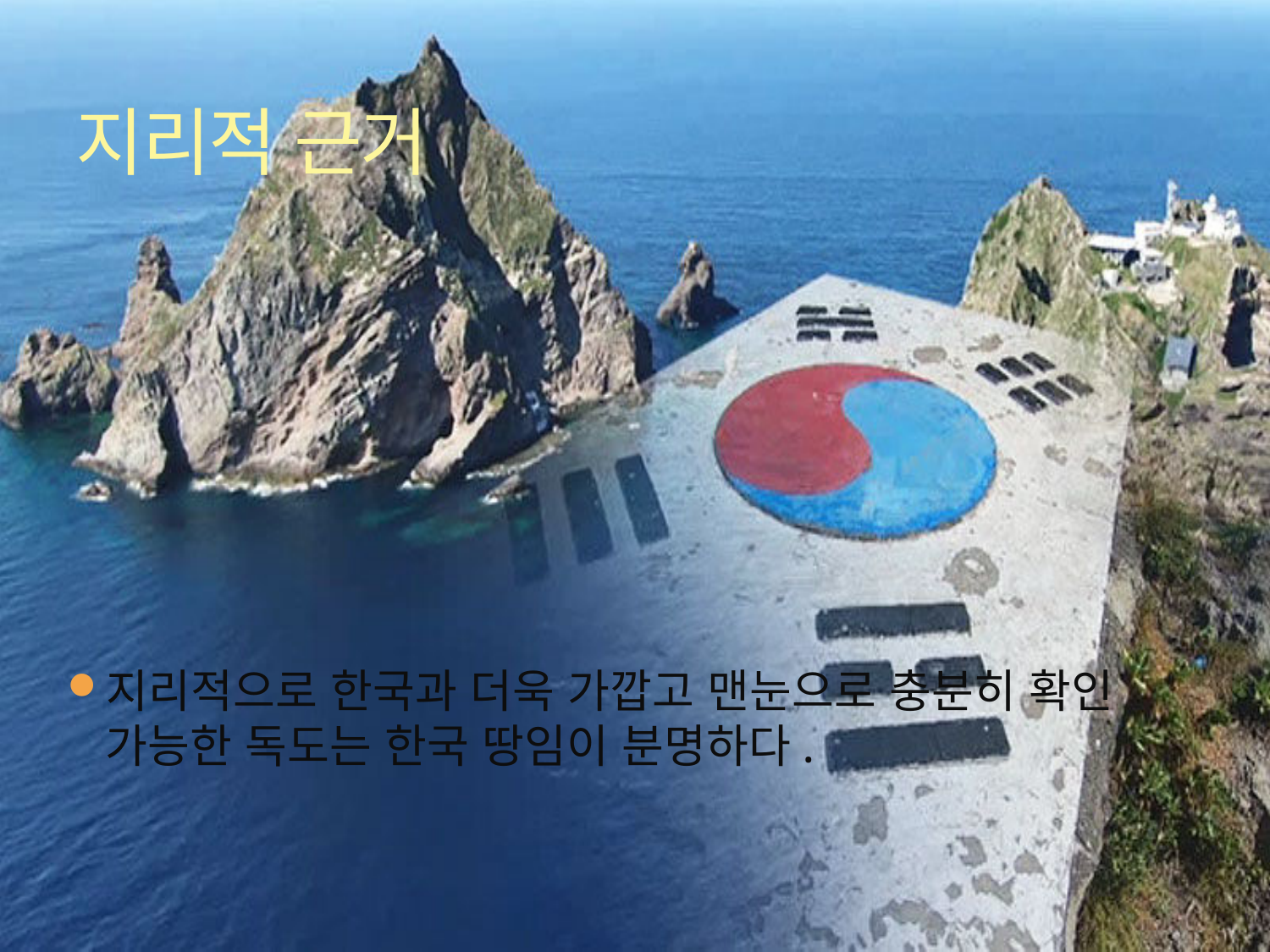

# 지리적 근거
지리적으로 한국과 더욱 가깝고 맨눈으로 충분히 확인 가능한 독도는 한국 땅임이 분명하다.